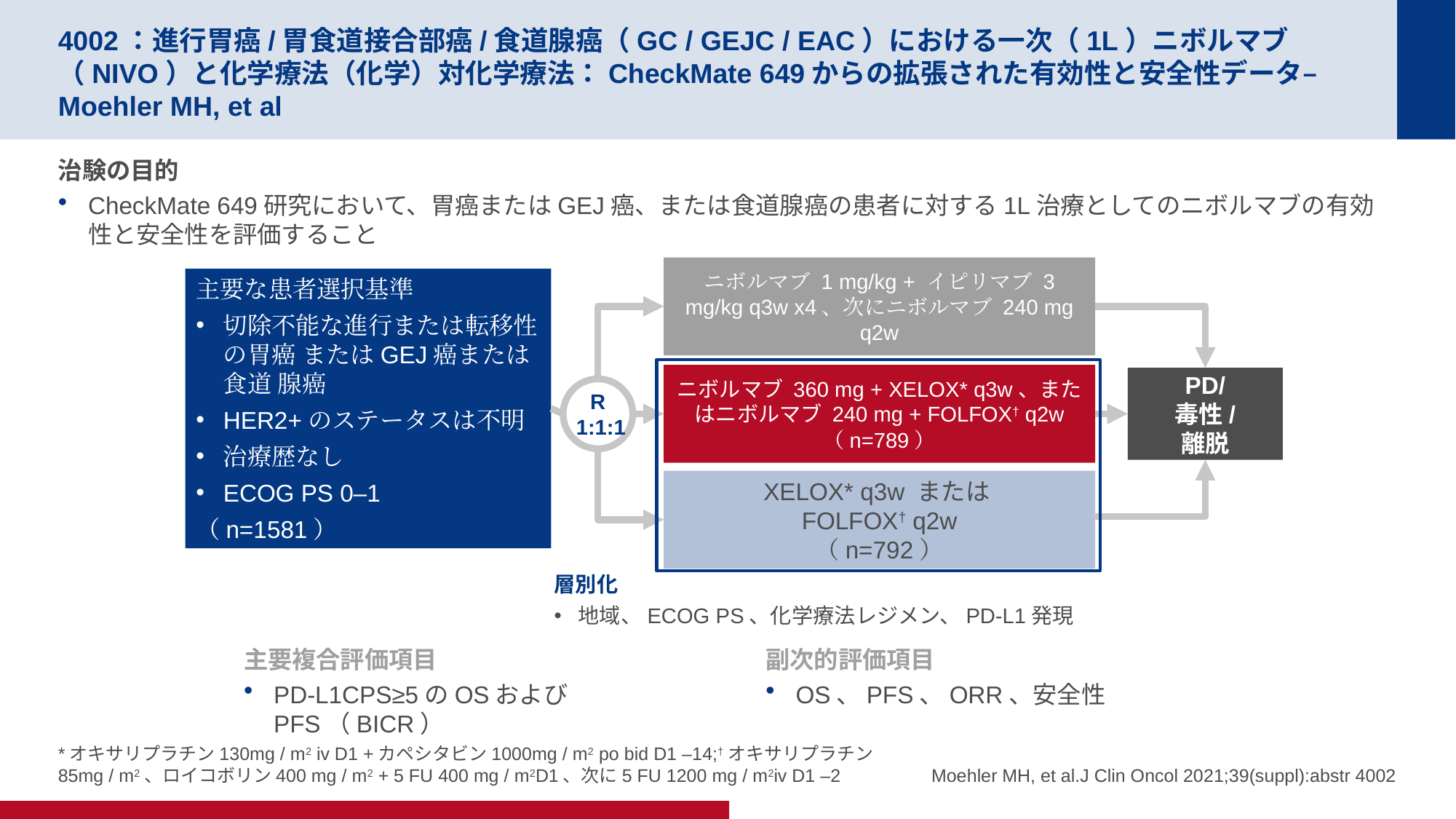

# 4002：進行胃癌/胃食道接合部癌/食道腺癌（GC / GEJC / EAC）における一次（1L）ニボルマブ（NIVO）と化学療法（化学）対化学療法：CheckMate 649からの拡張された有効性と安全性データ– Moehler MH, et al
治験の目的
CheckMate 649研究において、胃癌またはGEJ癌、または食道腺癌の患者に対する1L治療としてのニボルマブの有効性と安全性を評価すること
ニボルマブ 1 mg/kg + イピリマブ 3 mg/kg q3w x4、次にニボルマブ 240 mg q2w
主要な患者選択基準
切除不能な進行または転移性 の胃癌 またはGEJ癌または 食道 腺癌
HER2+のステータスは不明
治療歴なし
ECOG PS 0–1
（n=1581）

ニボルマブ 360 mg + XELOX* q3w、またはニボルマブ 240 mg + FOLFOX† q2w
（n=789）
PD/
毒性/
離脱
R
 1:1:1
XELOX* q3w または
FOLFOX† q2w
（n=792）
層別化
地域、ECOG PS、化学療法レジメン、PD-L1発現
主要複合評価項目
PD-L1CPS≥5のOSおよびPFS（BICR）
副次的評価項目
OS、PFS、ORR、安全性
*オキサリプラチン130mg / m2 iv D1 +カペシタビン1000mg / m2 po bid D1 –14;†オキサリプラチン85mg / m2、ロイコボリン400 mg / m2 + 5 FU 400 mg / m2D1、次に5 FU 1200 mg / m2iv D1 –2
Moehler MH, et al.J Clin Oncol 2021;39(suppl):abstr 4002